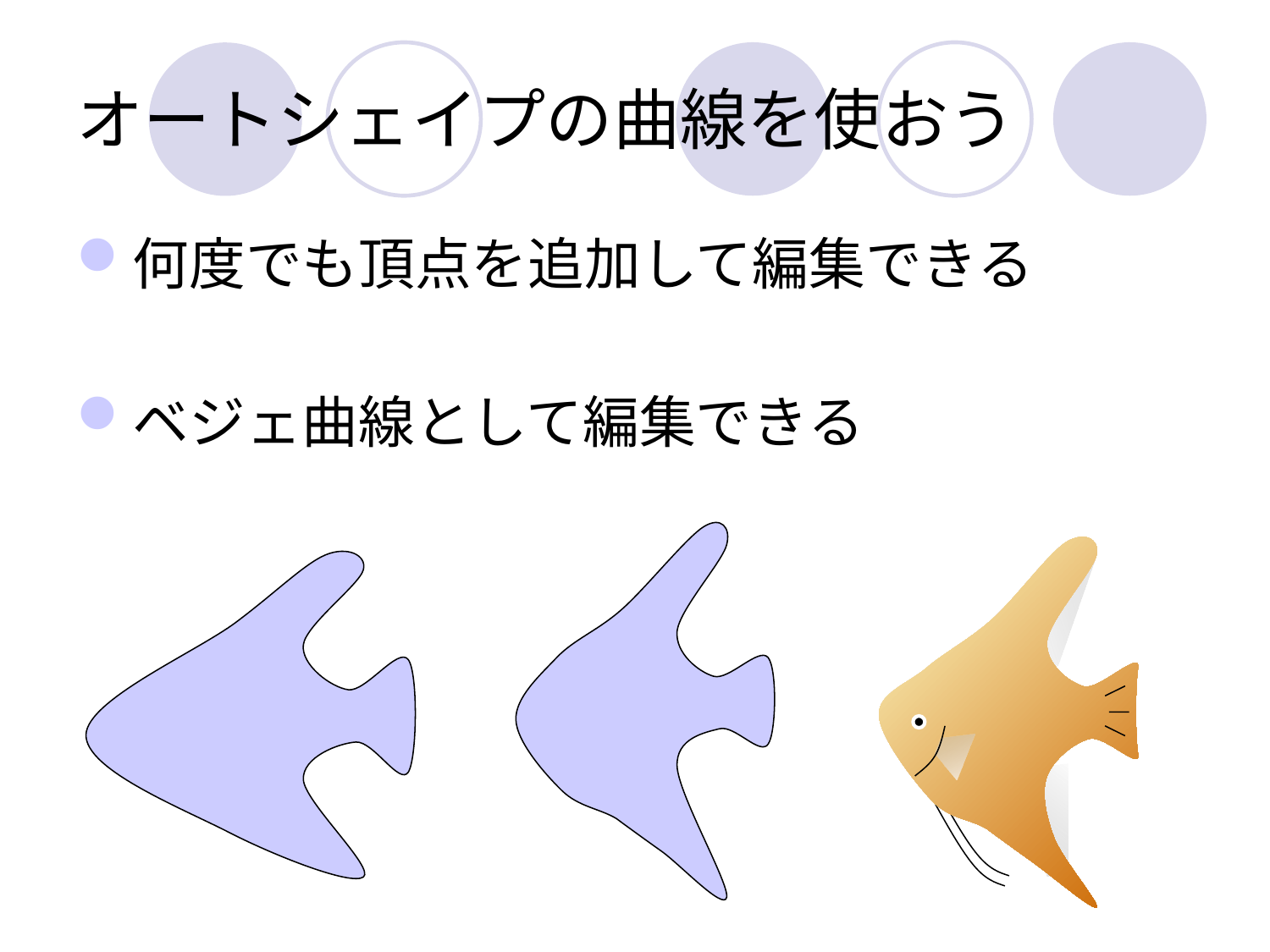

# オートシェイプの曲線を使おう
何度でも頂点を追加して編集できる

ベジェ曲線として編集できる